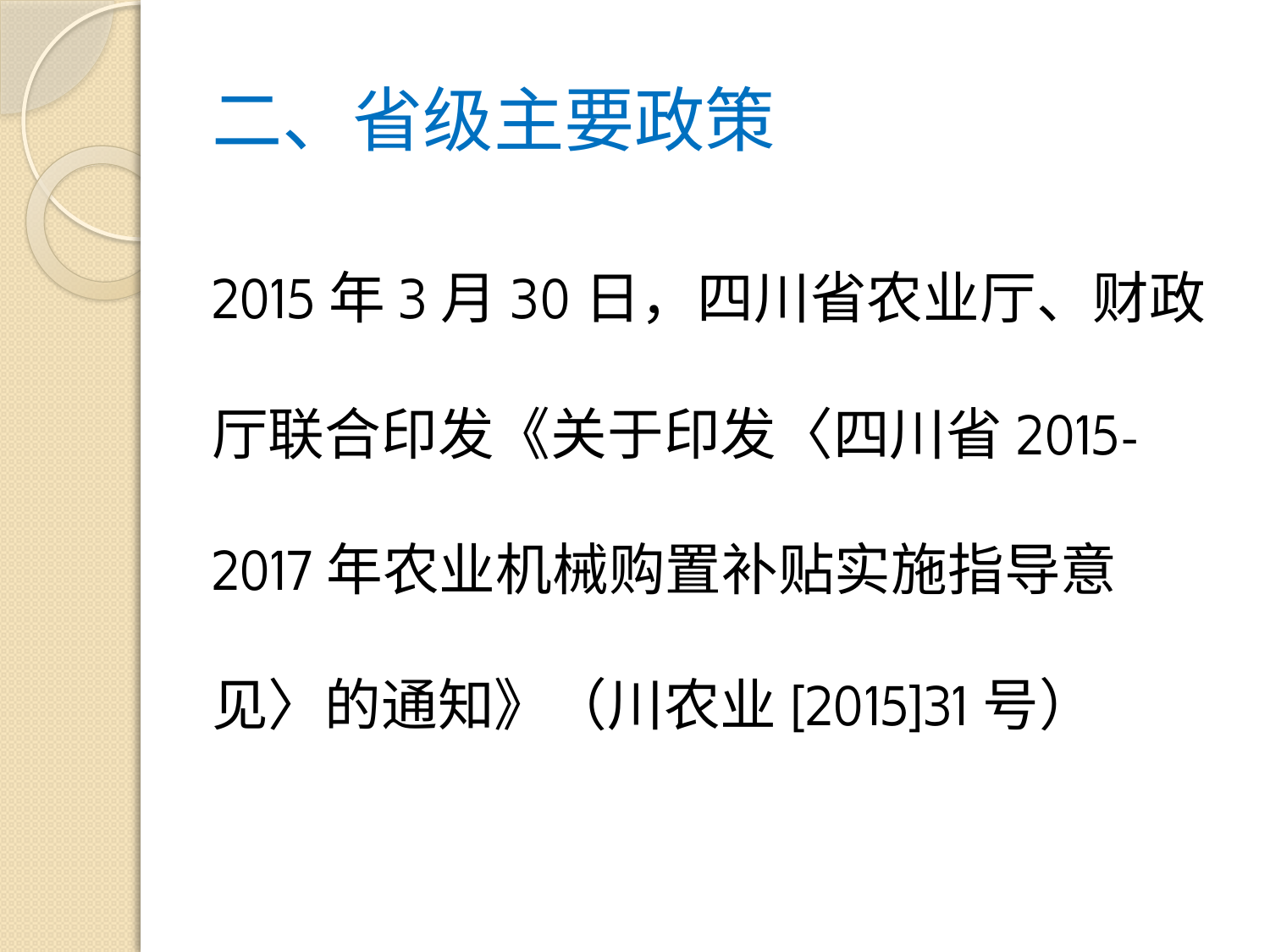

# 二、省级主要政策
2015年3月30日，四川省农业厅、财政厅联合印发《关于印发〈四川省2015-2017年农业机械购置补贴实施指导意见〉的通知》（川农业[2015]31号）